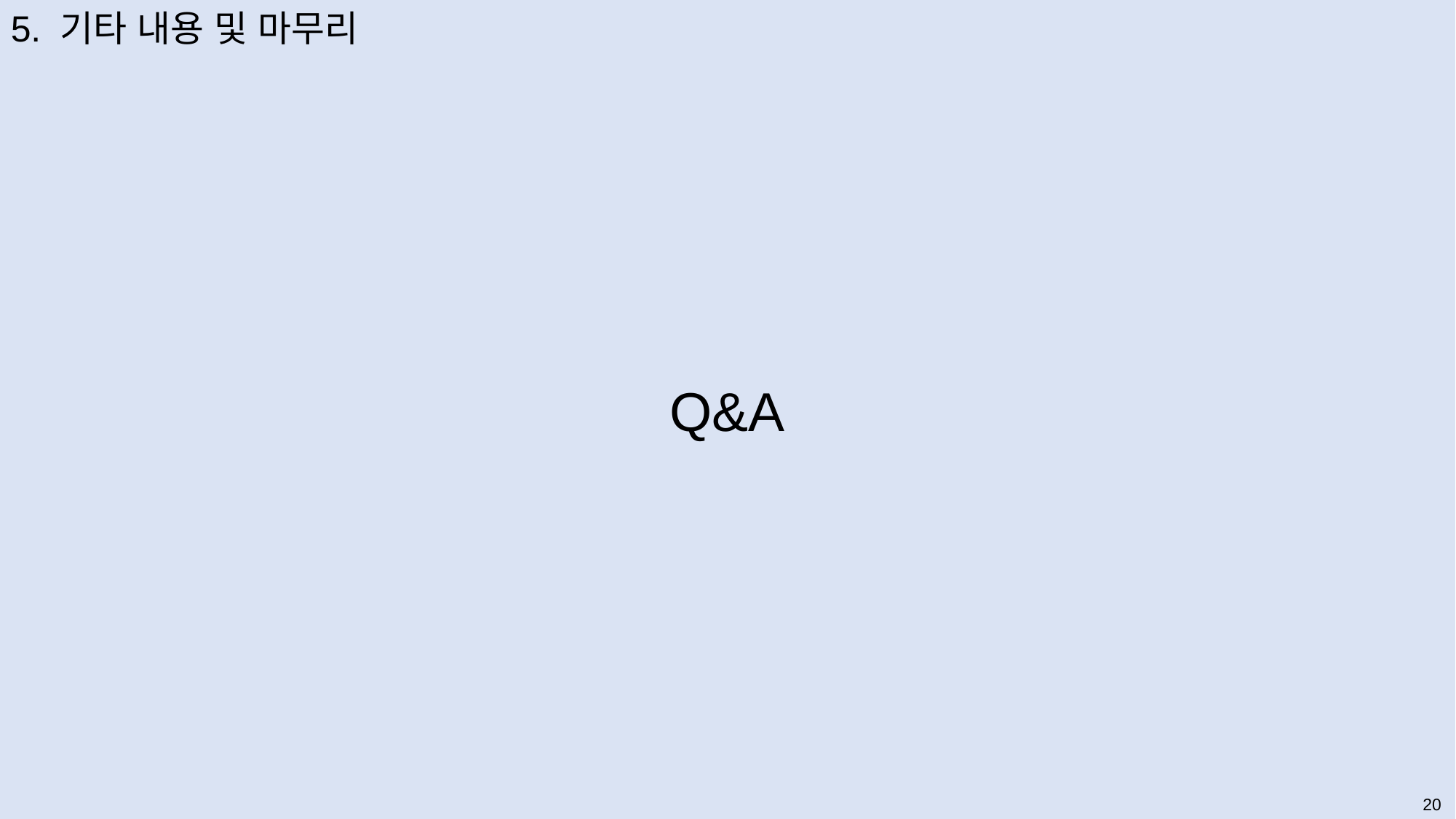

5. 기타 내용 및 마무리
Q&A
20